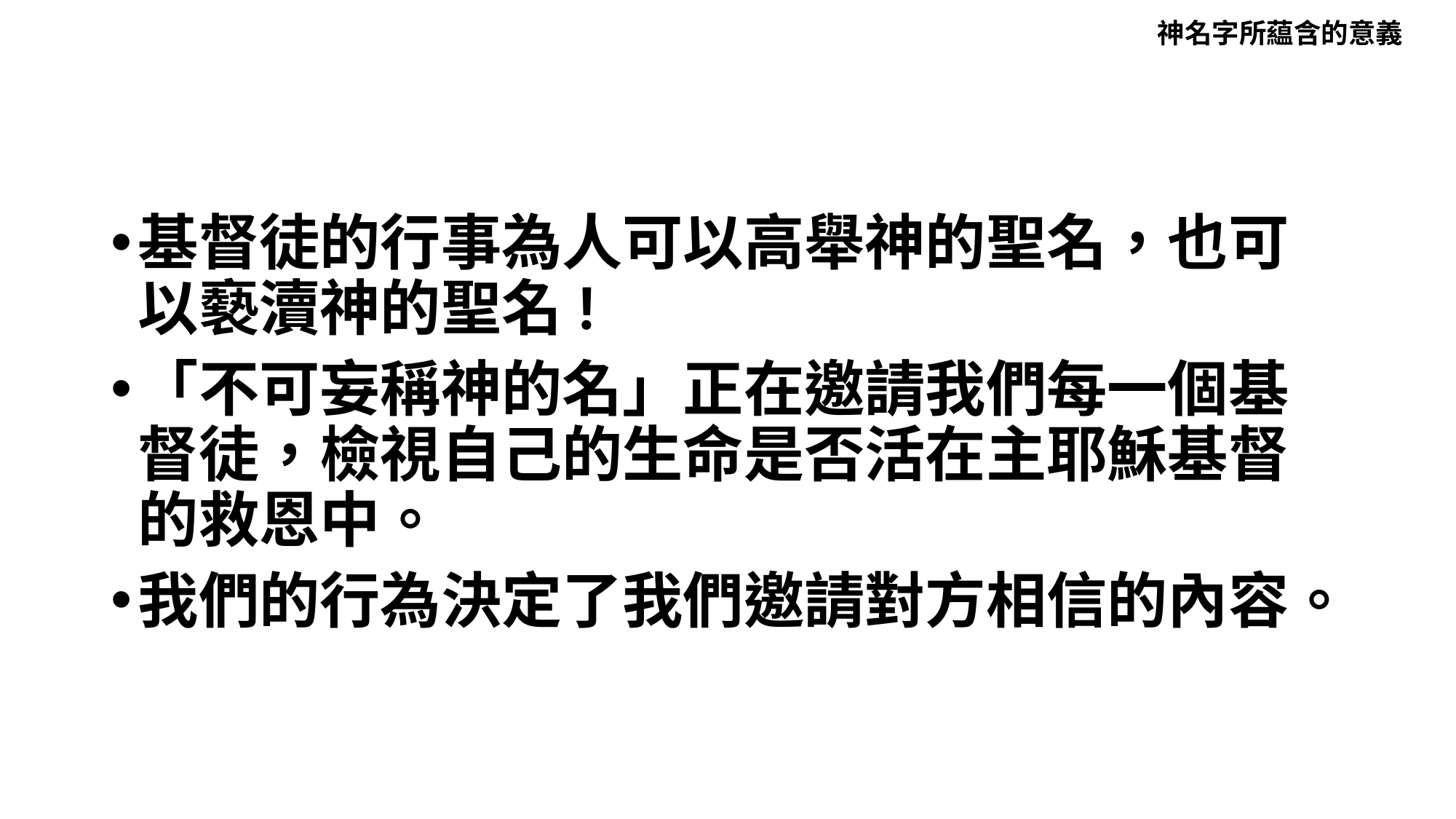

神名字所藴含的意義
基督徒的行事為人可以高舉神的聖名，也可以褻瀆神的聖名!
「不可妄稱神的名」正在邀請我們每一個基督徒，檢視自己的生命是否活在主耶穌基督的救恩中。
我們的行為決定了我們邀請對方相信的內容。